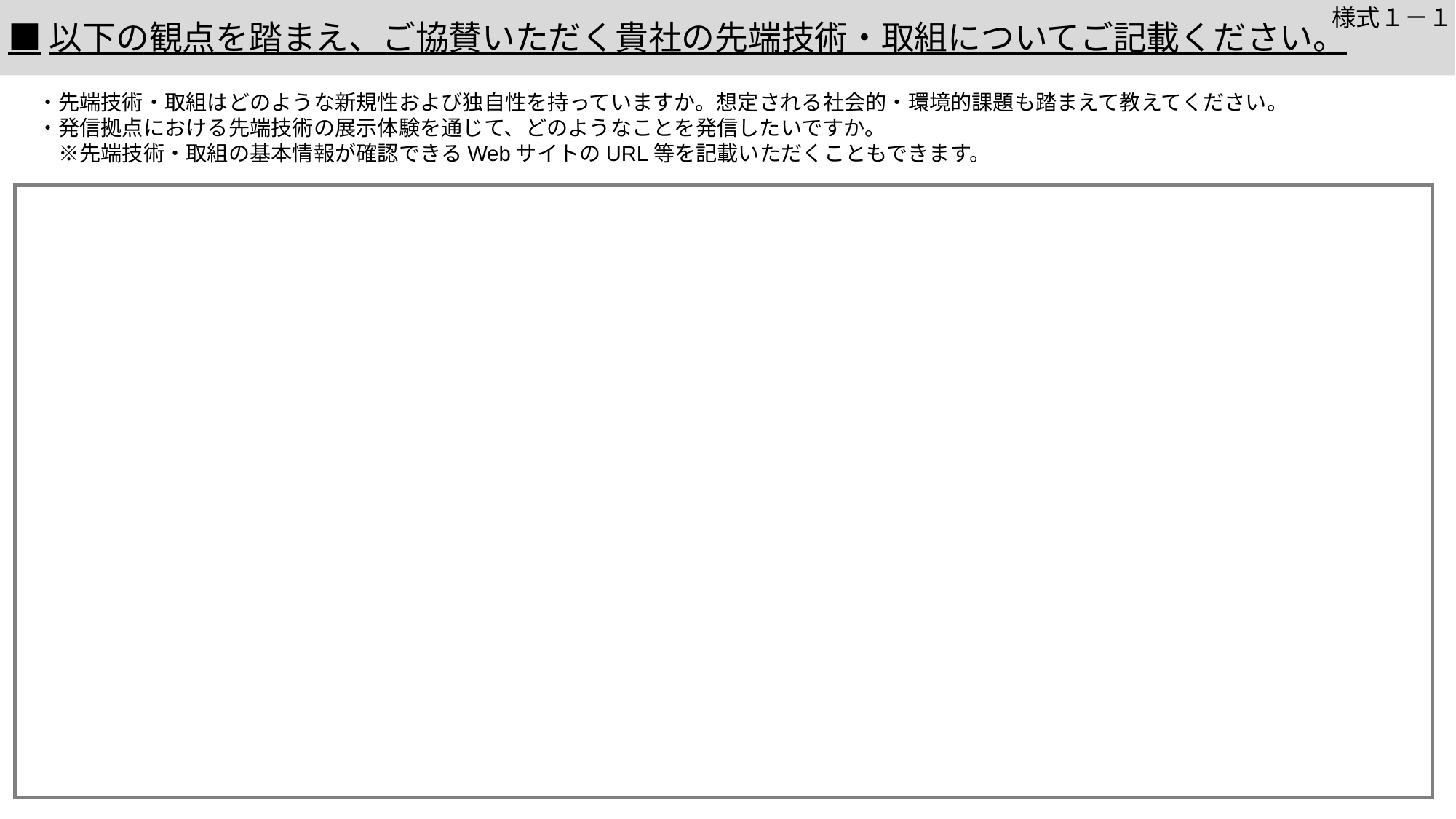

様式１－１

■以下の観点を踏まえ、ご協賛いただく貴社の先端技術・取組についてご記載ください。
・先端技術・取組はどのような新規性および独自性を持っていますか。想定される社会的・環境的課題も踏まえて教えてください。
・発信拠点における先端技術の展示体験を通じて、どのようなことを発信したいですか。
　※先端技術・取組の基本情報が確認できるWebサイトのURL等を記載いただくこともできます。